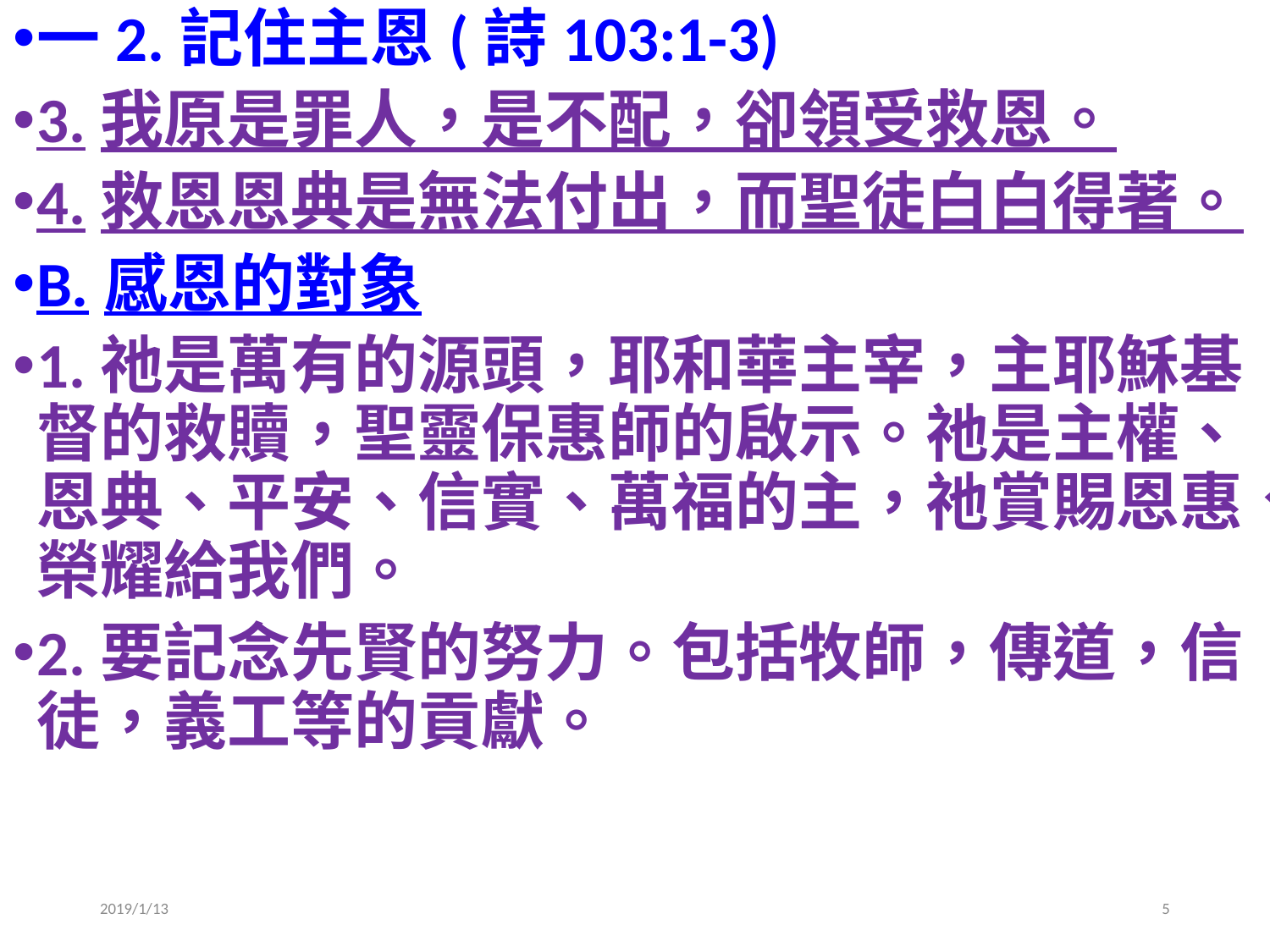

一2.記住主恩(詩103:1-3)
3.我原是罪人，是不配，卻領受救恩。
4.救恩恩典是無法付出，而聖徒白白得著。
B.感恩的對象
1.祂是萬有的源頭，耶和華主宰，主耶穌基督的救贖，聖靈保惠師的啟示。祂是主權、恩典、平安、信實、萬福的主，祂賞賜恩惠、榮耀給我們。
2.要記念先賢的努力。包括牧師，傳道，信徒，義工等的貢獻。

2019/1/13
5